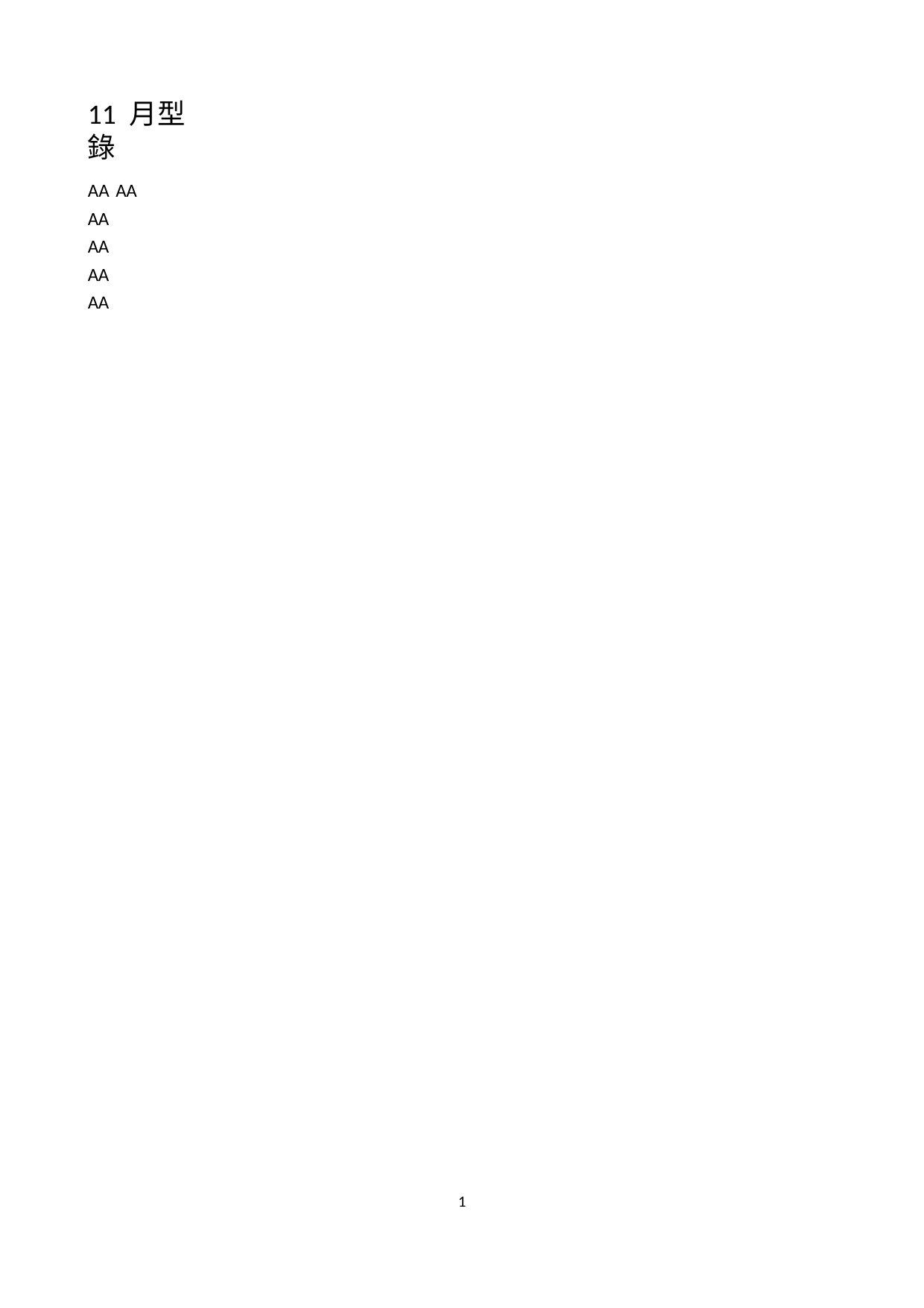

11 月型錄
AA AA AA
AA AA AA
1